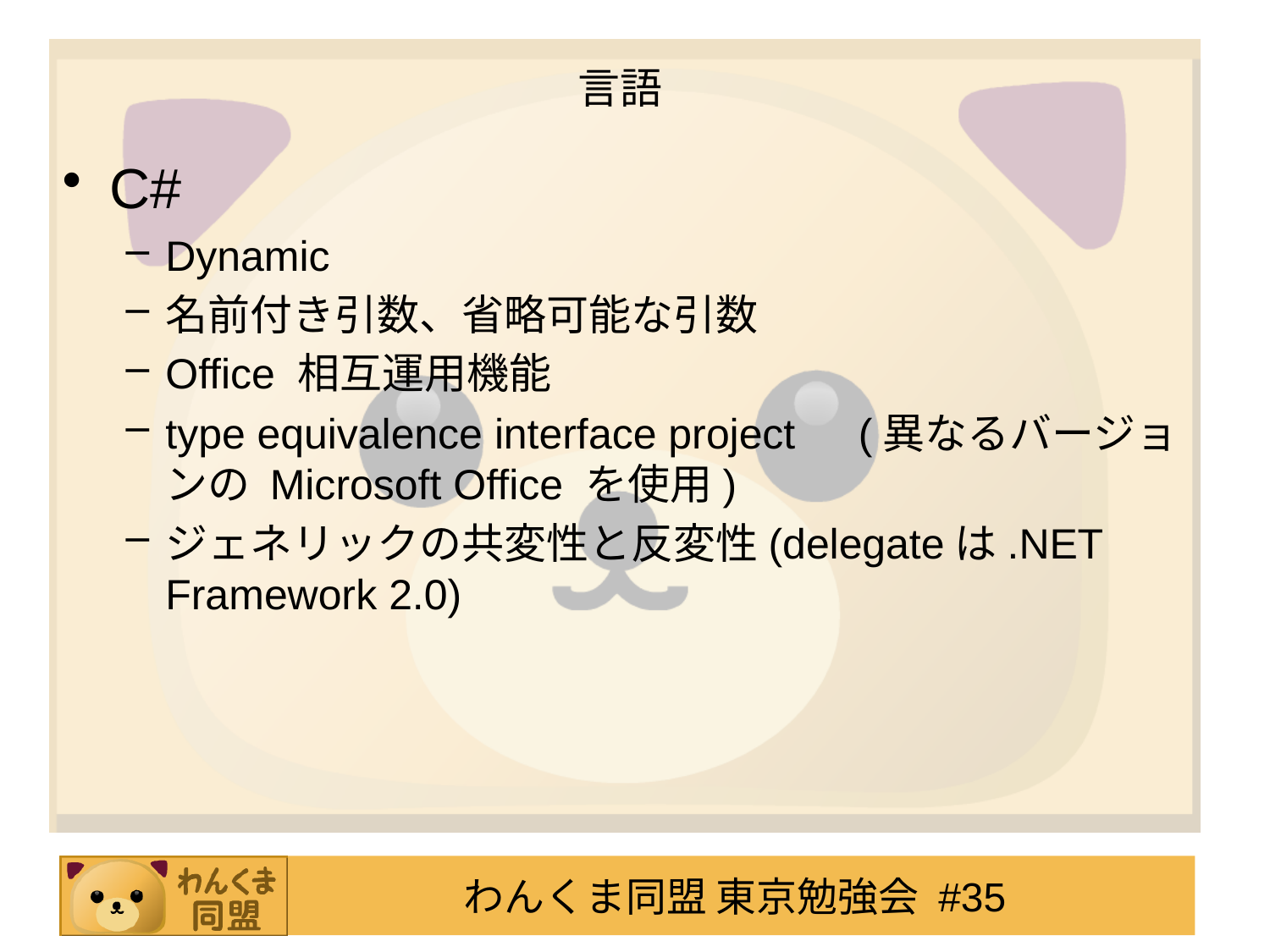

# 言語
C#
Dynamic
名前付き引数、省略可能な引数
Office 相互運用機能
type equivalence interface project　(異なるバージョンの Microsoft Office を使用)
ジェネリックの共変性と反変性(delegateは.NET Framework 2.0)